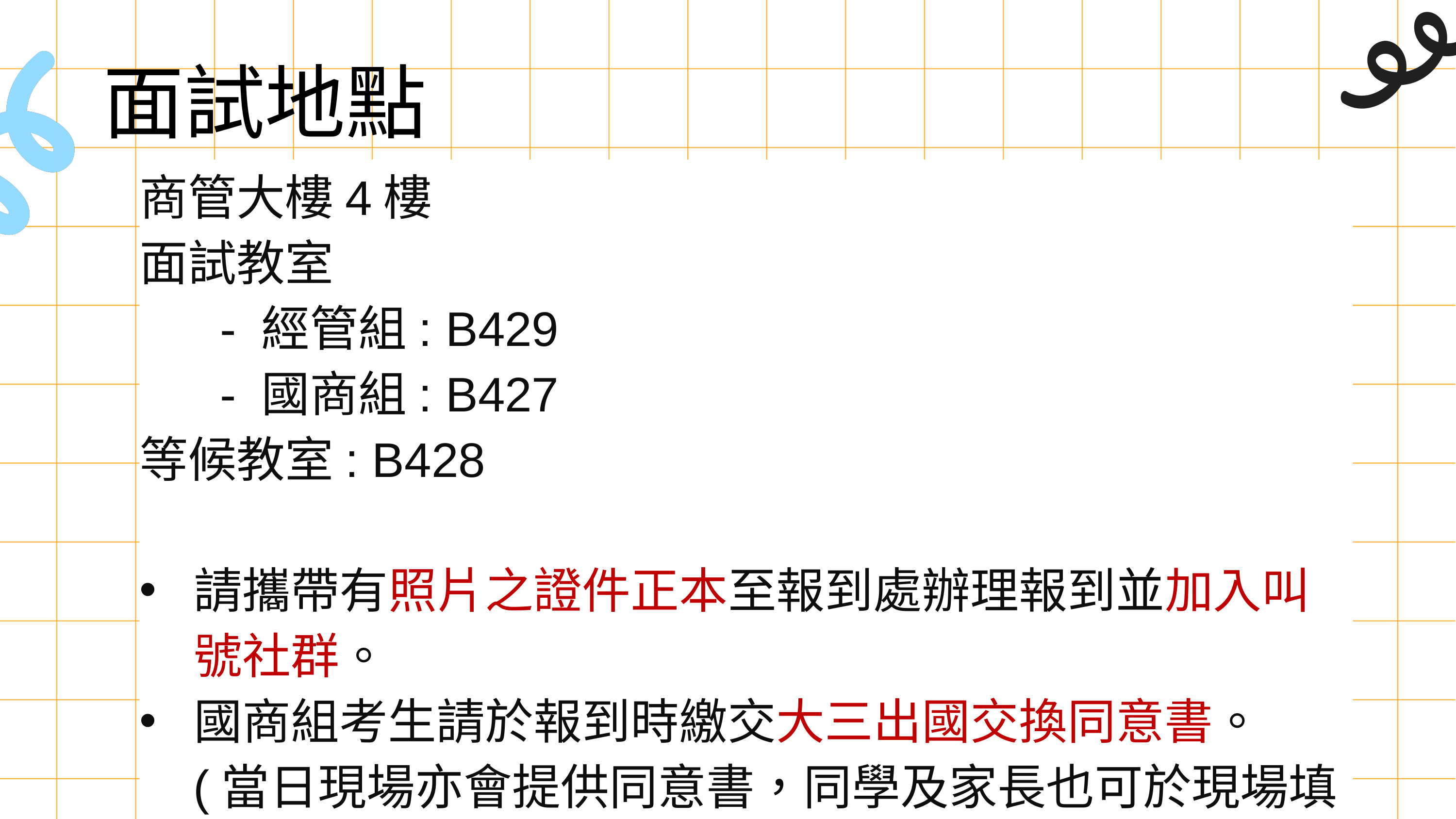

面試地點
商管大樓4樓
面試教室
      - 經管組: B429
      - 國商組: B427
等候教室: B428

請攜帶有照片之證件正本至報到處辦理報到並加入叫號社群。
國商組考生請於報到時繳交大三出國交換同意書。
    (當日現場亦會提供同意書，同學及家長也可於現場填寫。)